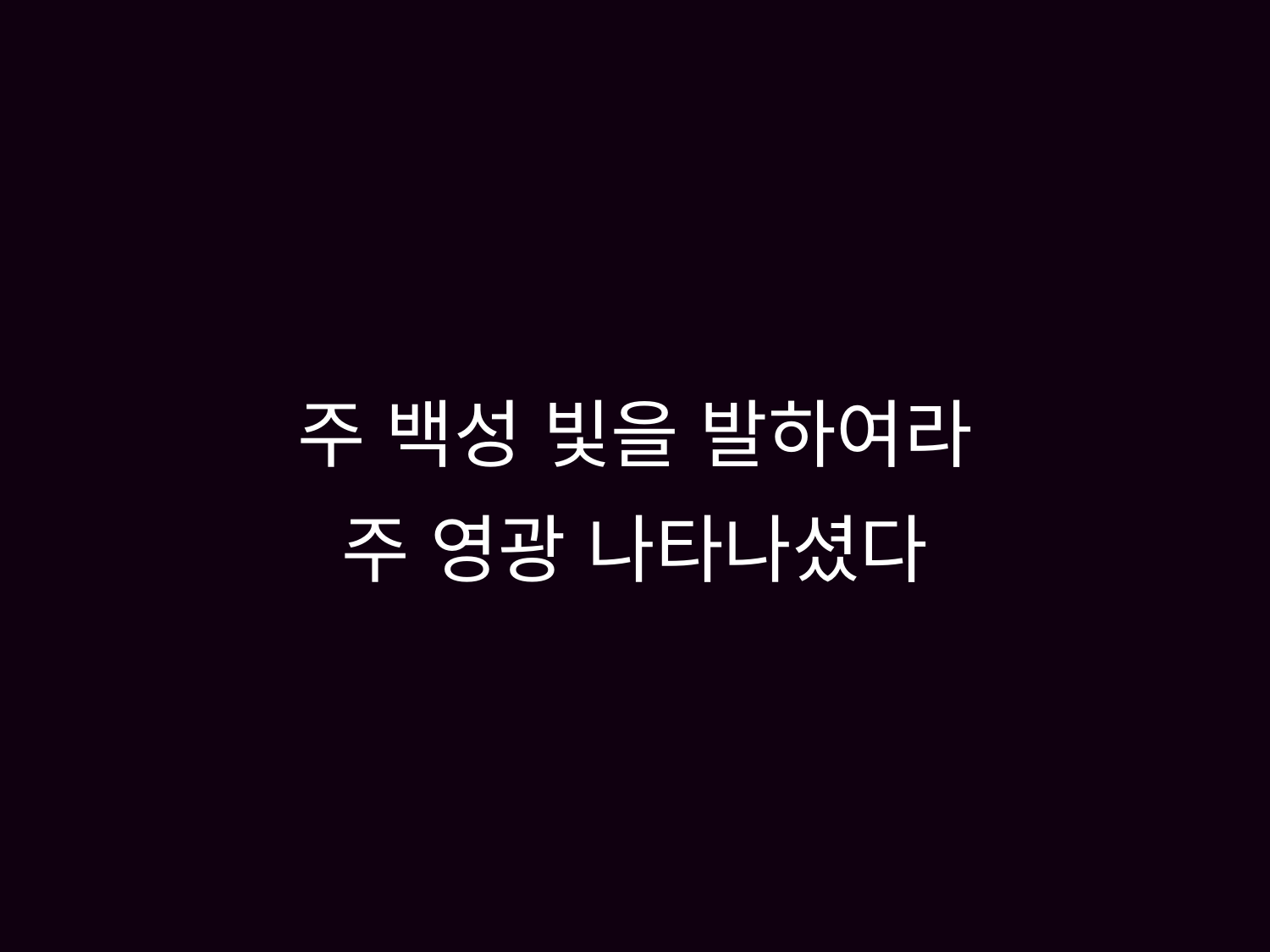

# 주 백성 빛을 발하여라 주 영광 나타나셨다